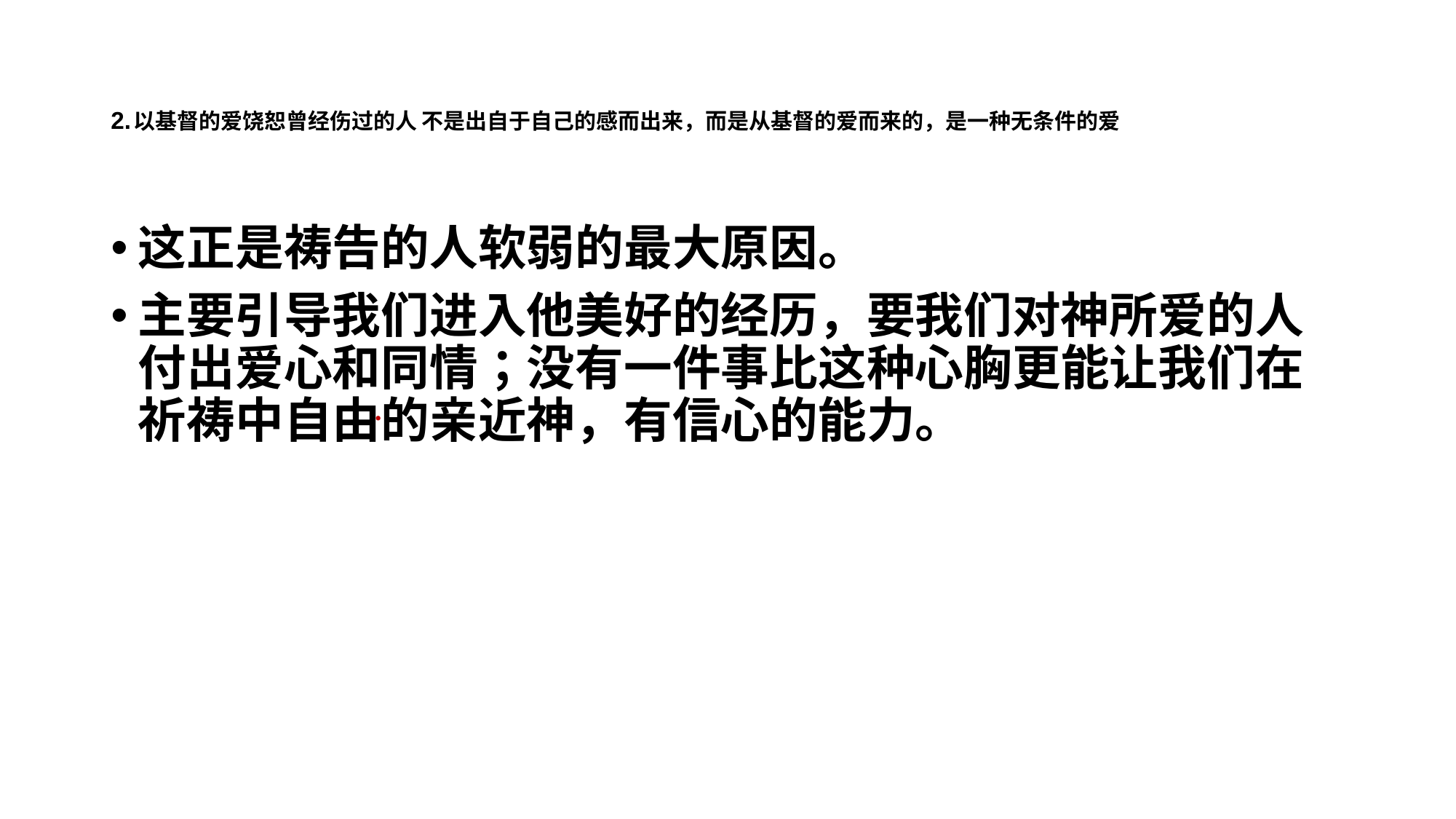

# 2.以基督的爱饶恕曾经伤过的人 不是出自于自己的感而出来，而是从基督的爱而来的，是一种无条件的爱
这正是祷告的人软弱的最大原因。
主要引导我们进入他美好的经历，要我们对神所爱的人付出爱心和同情；没有一件事比这种心胸更能让我们在祈祷中自由的亲近神，有信心的能力。

.